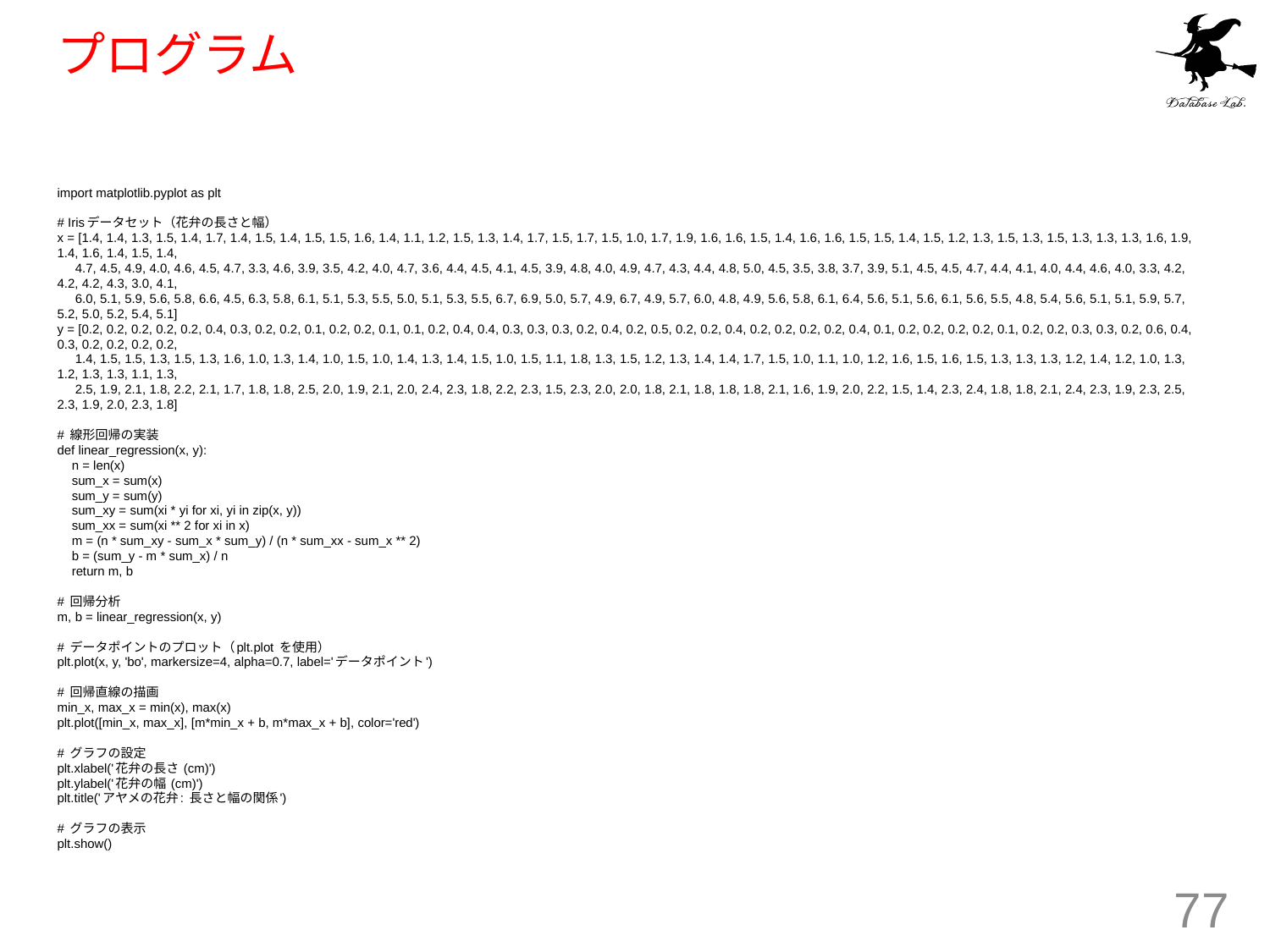

# プログラム
import matplotlib.pyplot as plt

# Irisデータセット（花弁の長さと幅）
x = [1.4, 1.4, 1.3, 1.5, 1.4, 1.7, 1.4, 1.5, 1.4, 1.5, 1.5, 1.6, 1.4, 1.1, 1.2, 1.5, 1.3, 1.4, 1.7, 1.5, 1.7, 1.5, 1.0, 1.7, 1.9, 1.6, 1.6, 1.5, 1.4, 1.6, 1.6, 1.5, 1.5, 1.4, 1.5, 1.2, 1.3, 1.5, 1.3, 1.5, 1.3, 1.3, 1.3, 1.6, 1.9, 1.4, 1.6, 1.4, 1.5, 1.4,
     4.7, 4.5, 4.9, 4.0, 4.6, 4.5, 4.7, 3.3, 4.6, 3.9, 3.5, 4.2, 4.0, 4.7, 3.6, 4.4, 4.5, 4.1, 4.5, 3.9, 4.8, 4.0, 4.9, 4.7, 4.3, 4.4, 4.8, 5.0, 4.5, 3.5, 3.8, 3.7, 3.9, 5.1, 4.5, 4.5, 4.7, 4.4, 4.1, 4.0, 4.4, 4.6, 4.0, 3.3, 4.2, 4.2, 4.2, 4.3, 3.0, 4.1,
     6.0, 5.1, 5.9, 5.6, 5.8, 6.6, 4.5, 6.3, 5.8, 6.1, 5.1, 5.3, 5.5, 5.0, 5.1, 5.3, 5.5, 6.7, 6.9, 5.0, 5.7, 4.9, 6.7, 4.9, 5.7, 6.0, 4.8, 4.9, 5.6, 5.8, 6.1, 6.4, 5.6, 5.1, 5.6, 6.1, 5.6, 5.5, 4.8, 5.4, 5.6, 5.1, 5.1, 5.9, 5.7, 5.2, 5.0, 5.2, 5.4, 5.1]
y = [0.2, 0.2, 0.2, 0.2, 0.2, 0.4, 0.3, 0.2, 0.2, 0.1, 0.2, 0.2, 0.1, 0.1, 0.2, 0.4, 0.4, 0.3, 0.3, 0.3, 0.2, 0.4, 0.2, 0.5, 0.2, 0.2, 0.4, 0.2, 0.2, 0.2, 0.2, 0.4, 0.1, 0.2, 0.2, 0.2, 0.2, 0.1, 0.2, 0.2, 0.3, 0.3, 0.2, 0.6, 0.4, 0.3, 0.2, 0.2, 0.2, 0.2,
     1.4, 1.5, 1.5, 1.3, 1.5, 1.3, 1.6, 1.0, 1.3, 1.4, 1.0, 1.5, 1.0, 1.4, 1.3, 1.4, 1.5, 1.0, 1.5, 1.1, 1.8, 1.3, 1.5, 1.2, 1.3, 1.4, 1.4, 1.7, 1.5, 1.0, 1.1, 1.0, 1.2, 1.6, 1.5, 1.6, 1.5, 1.3, 1.3, 1.3, 1.2, 1.4, 1.2, 1.0, 1.3, 1.2, 1.3, 1.3, 1.1, 1.3,
     2.5, 1.9, 2.1, 1.8, 2.2, 2.1, 1.7, 1.8, 1.8, 2.5, 2.0, 1.9, 2.1, 2.0, 2.4, 2.3, 1.8, 2.2, 2.3, 1.5, 2.3, 2.0, 2.0, 1.8, 2.1, 1.8, 1.8, 1.8, 2.1, 1.6, 1.9, 2.0, 2.2, 1.5, 1.4, 2.3, 2.4, 1.8, 1.8, 2.1, 2.4, 2.3, 1.9, 2.3, 2.5, 2.3, 1.9, 2.0, 2.3, 1.8]

# 線形回帰の実装
def linear_regression(x, y):
    n = len(x)
    sum_x = sum(x)
    sum_y = sum(y)
    sum_xy = sum(xi * yi for xi, yi in zip(x, y))
    sum_xx = sum(xi ** 2 for xi in x)
    m = (n * sum_xy - sum_x * sum_y) / (n * sum_xx - sum_x ** 2)
    b = (sum_y - m * sum_x) / n
    return m, b

# 回帰分析
m, b = linear_regression(x, y)

# データポイントのプロット（plt.plot を使用）
plt.plot(x, y, 'bo', markersize=4, alpha=0.7, label='データポイント')

# 回帰直線の描画
min_x, max_x = min(x), max(x)
plt.plot([min_x, max_x], [m*min_x + b, m*max_x + b], color='red')

# グラフの設定
plt.xlabel('花弁の長さ (cm)')
plt.ylabel('花弁の幅 (cm)')
plt.title('アヤメの花弁: 長さと幅の関係')

# グラフの表示
plt.show()
77